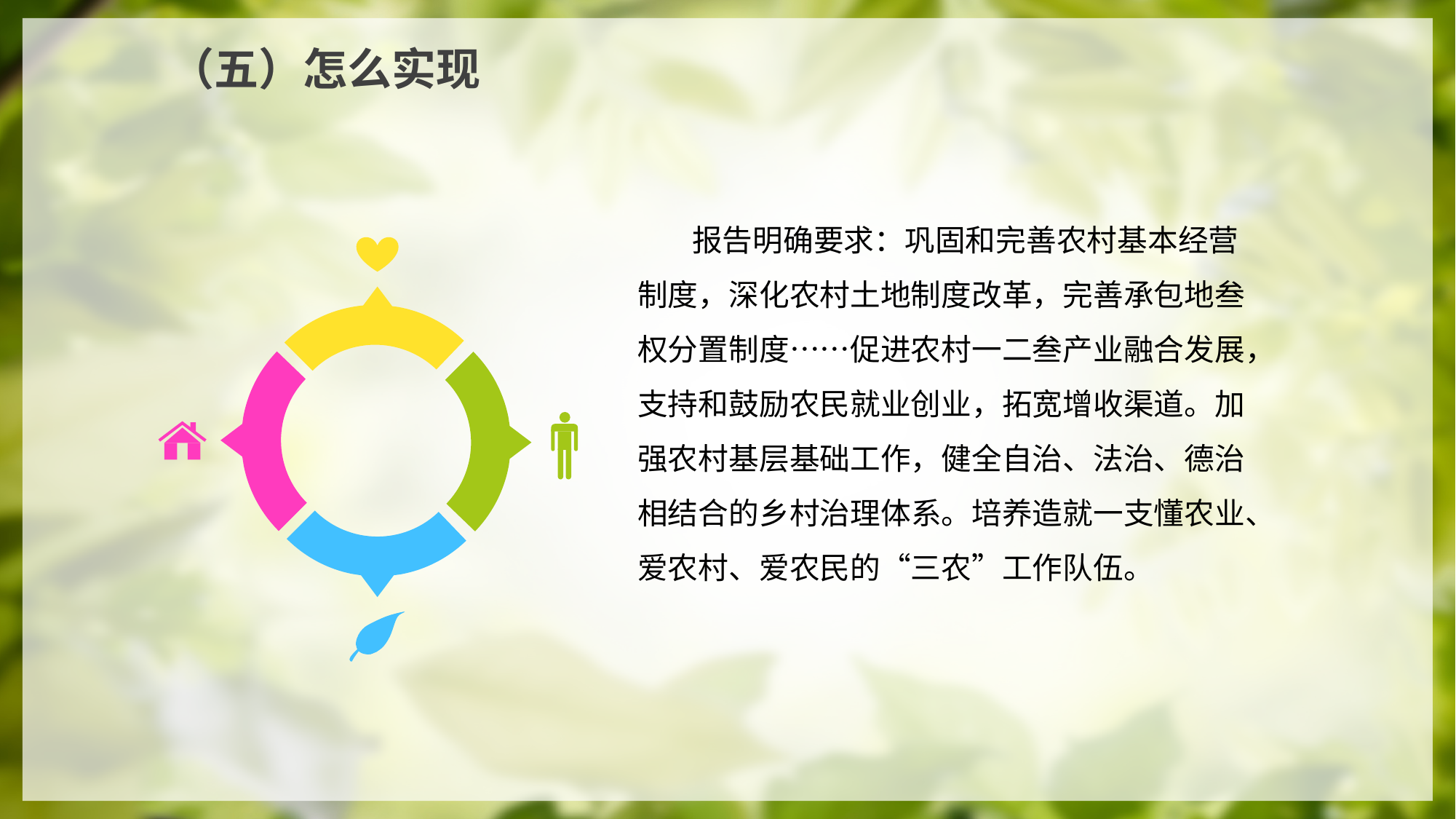

（五）怎么实现
       报告明确要求：巩固和完善农村基本经营制度，深化农村土地制度改革，完善承包地叁权分置制度……促进农村一二叁产业融合发展，支持和鼓励农民就业创业，拓宽增收渠道。加强农村基层基础工作，健全自治、法治、德治相结合的乡村治理体系。培养造就一支懂农业、爱农村、爱农民的“三农”工作队伍。